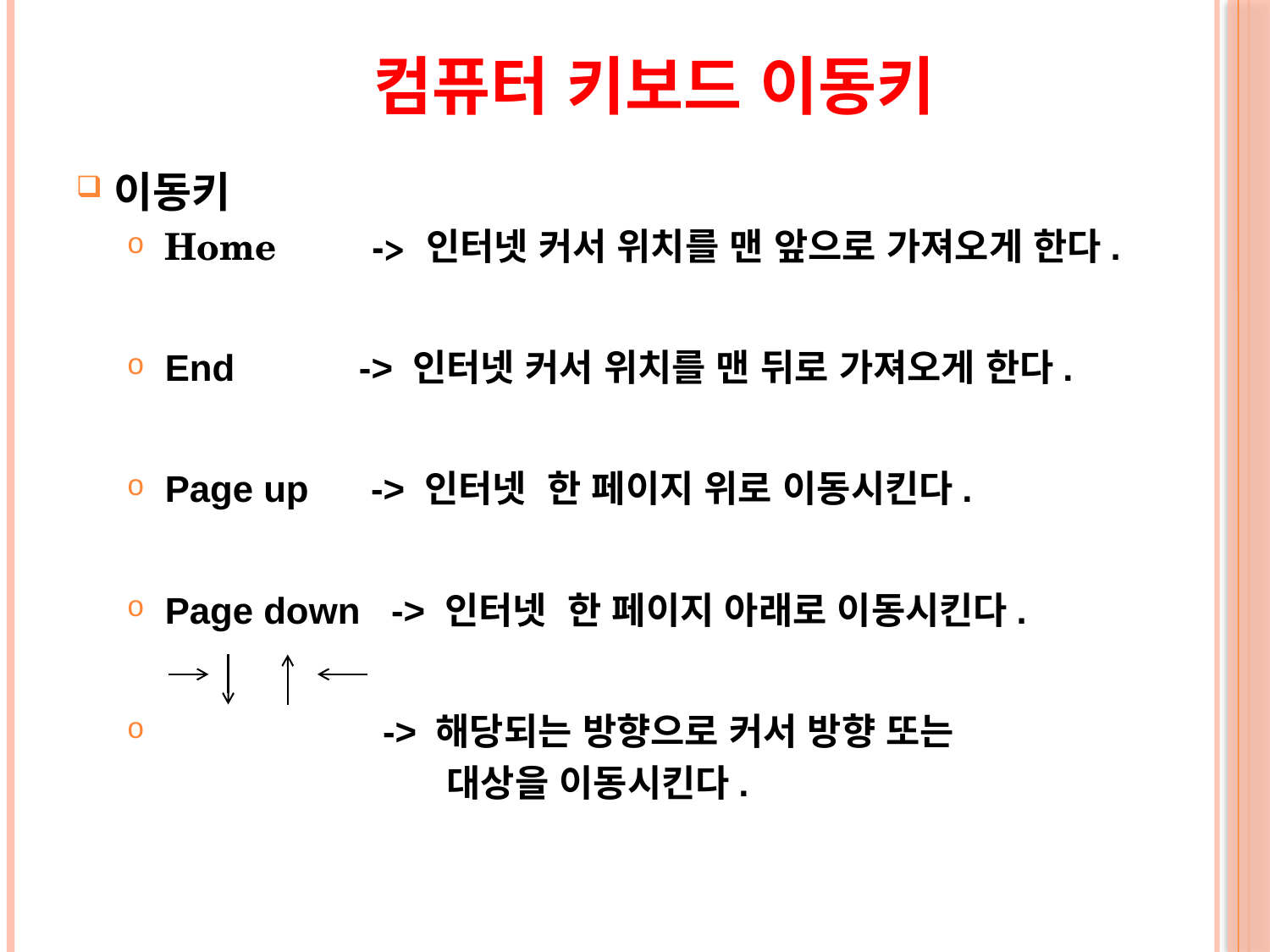

컴퓨터 키보드 이동키
이동키
Home         -> 인터넷 커서 위치를 맨 앞으로 가져오게 한다.

End            -> 인터넷 커서 위치를 맨 뒤로 가져오게 한다.

Page up      -> 인터넷  한 페이지 위로 이동시킨다.

Page down   -> 인터넷  한 페이지 아래로 이동시킨다.

                     -> 해당되는 방향으로 커서 방향 또는
                              대상을 이동시킨다.